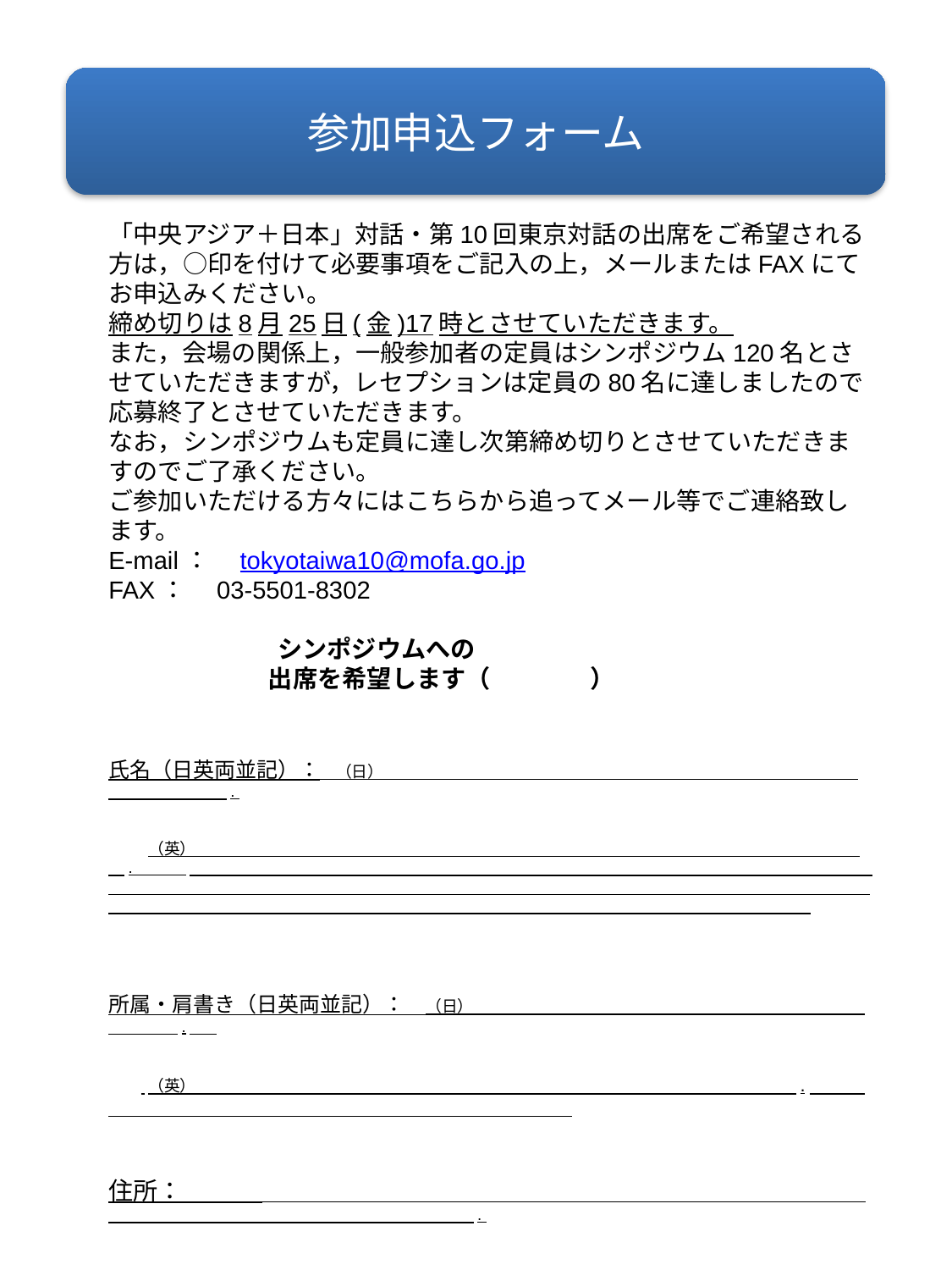

参加申込フォーム
「中央アジア＋日本」対話・第10回東京対話の出席をご希望される方は，○印を付けて必要事項をご記入の上，メールまたはFAXにてお申込みください。
締め切りは8月25日(金)17時とさせていただきます。
また，会場の関係上，一般参加者の定員はシンポジウム120名とさせていただきますが，レセプションは定員の80名に達しましたので応募終了とさせていただきます。
なお，シンポジウムも定員に達し次第締め切りとさせていただきますのでご了承ください。
ご参加いただける方々にはこちらから追ってメール等でご連絡致します。
E-mail：　tokyotaiwa10@mofa.go.jp
FAX：　03-5501-8302

　シンポジウムへの
　　　出席を希望します（　　　　）

氏名（日英両並記）：　（日）　　　　　　　　　                                                         　　　　　　　　　  　　　　　　.

          （英）　　　　　　　　　　　　　　　　　　　　　                                                                                             　.

所属・肩書き（日英両並記）：　（日）　　　　　　　　　　　　                                                         　　　      .

          （英）　　　　　　                                                                                                                 　　　　　　 .

住所： 　　　　　　　　　　　　　　　　　　　　　　　　　　　　　　　　　　　　　　　　　　　　　　　　　　　　　　　　　　　　　　　　.

電話番号：                                                                                                        .

E-mail：　　　　　　　　　　　　　　　　　　　　　　　　                                                                                      　.

お問い合わせ
外務省欧州局中央アジア・コーカサス室　兼盛・柴田
TEL：03-5501-8303